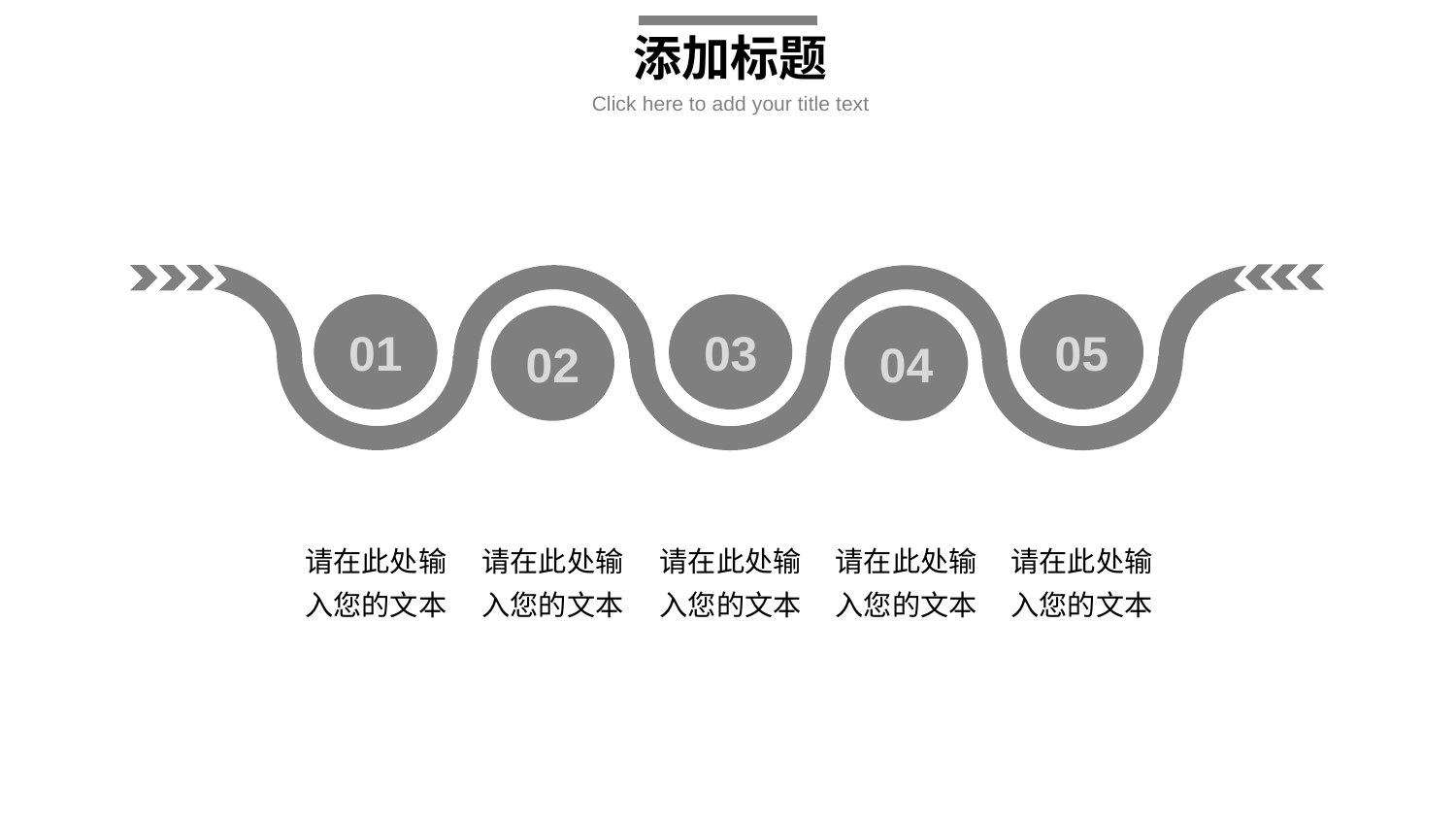

添加标题
Click here to add your title text

01
03
05
02
04
请在此处输入您的文本
请在此处输入您的文本
请在此处输入您的文本
请在此处输入您的文本
请在此处输入您的文本